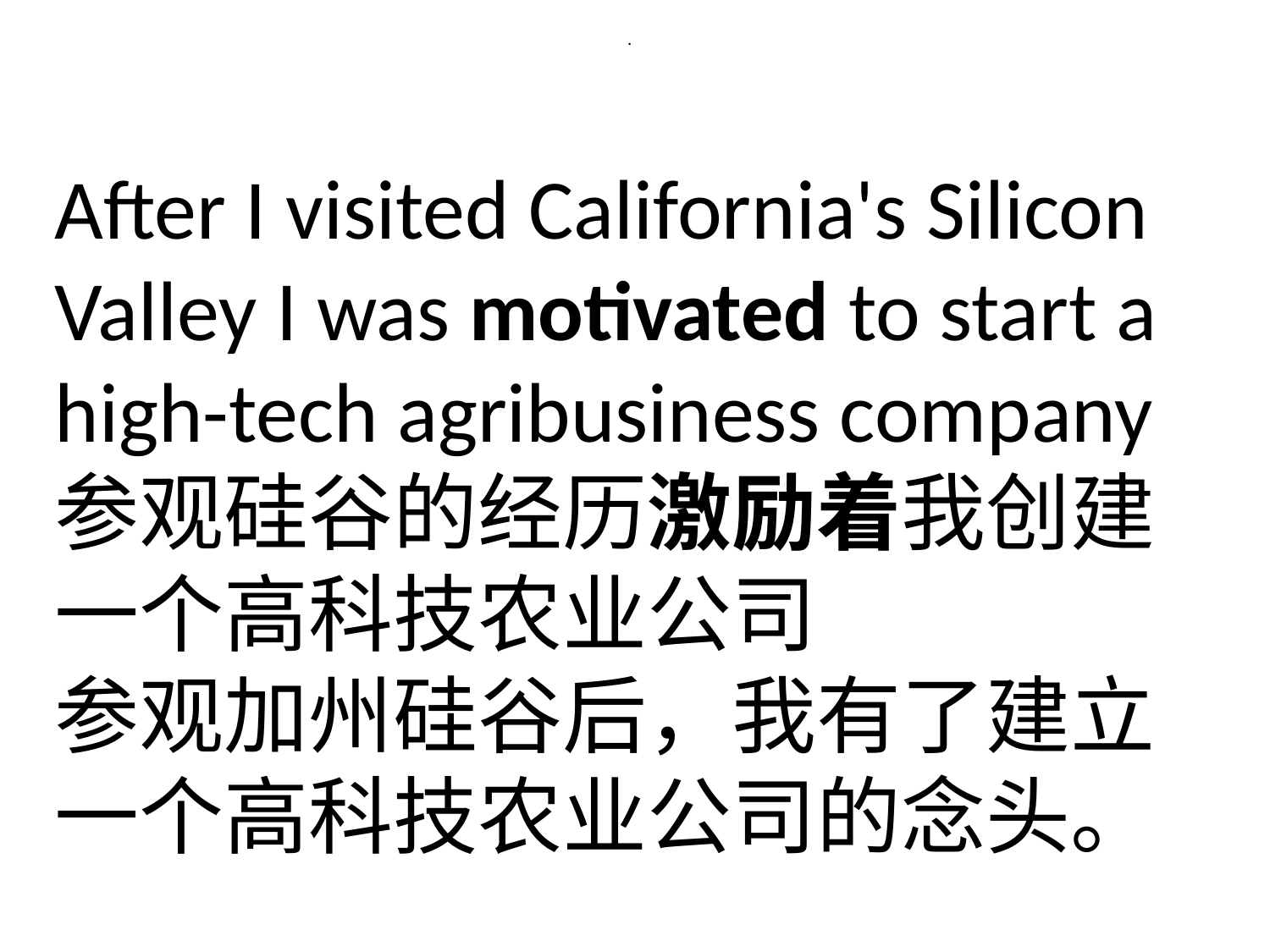

.

After I visited California's Silicon Valley I was motivated to start a high-tech agribusiness company
参观硅谷的经历激励着我创建一个高科技农业公司
参观加州硅谷后，我有了建立一个高科技农业公司的念头。